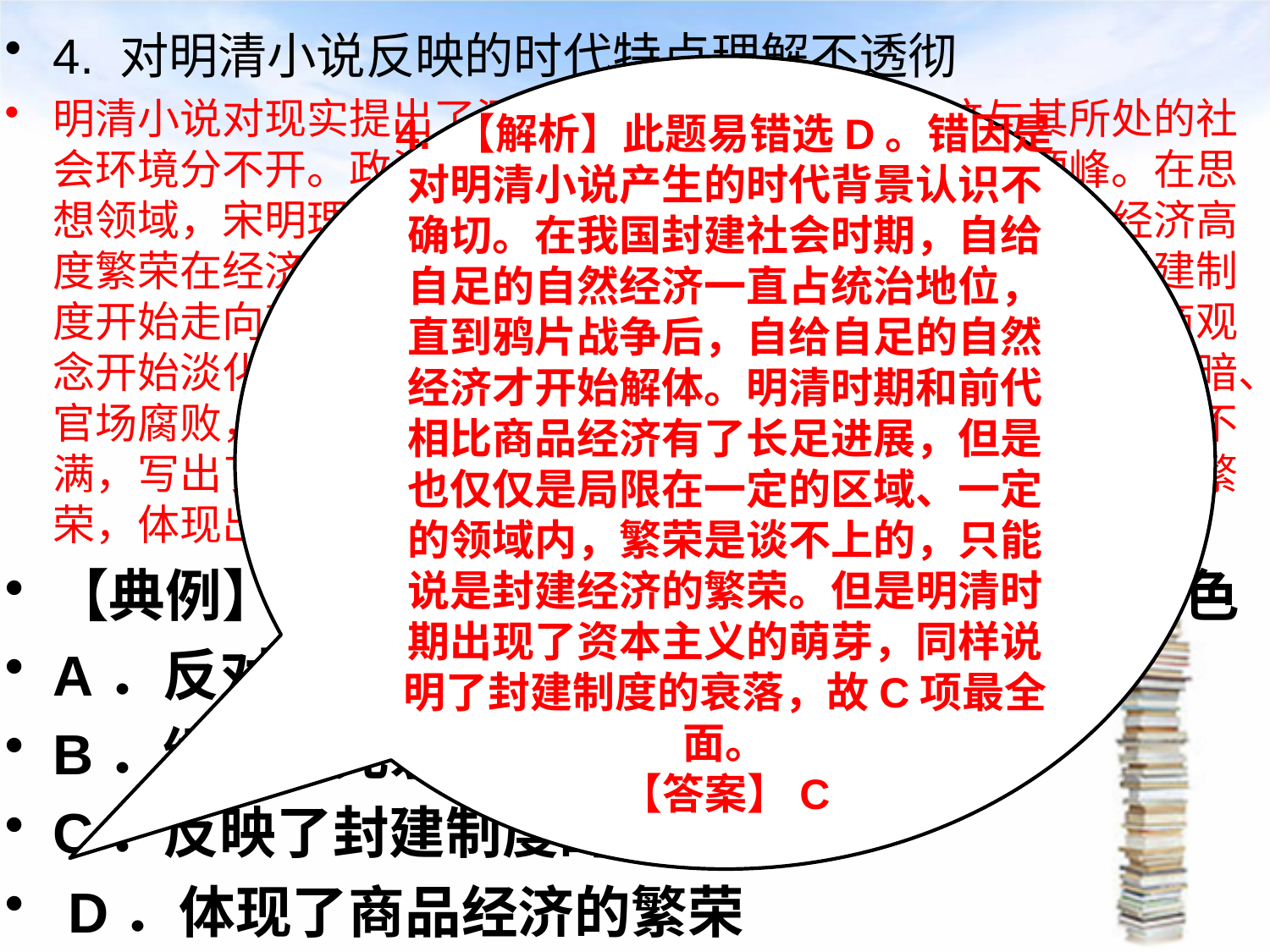

4. 对明清小说反映的时代特点理解不透彻
明清小说对现实提出了深刻的批判，其文学特色这与其所处的社会环境分不开。政治上君主专制进一步强化，达到了顶峰。在思想领域，宋明理学占统治地位，禁锢了人们的思想。封建经济高度繁荣在经济领域出现了新的经济因素即资本主义萌芽，封建制度开始走向衰落。社会上弥漫着拜金逐利的风气，传统的轻商观念开始淡化。明清社会繁荣的背后也蕴藏着深刻危机，政治黑暗、官场腐败，各种社会矛盾逐渐加深，一些文人对现实社会日益不满，写出了一批批判现实的力作。这一时期的小说达到了高度繁荣，体现出对封建制度的批判和叛逆特色。
【典例】明清时期的小说体现了怎样的时代特色
A．反对骈体、提倡散体
B．继承了元杂剧的传统
C．反映了封建制度的没落
 D．体现了商品经济的繁荣
#
4. 【解析】此题易错选D。错因是对明清小说产生的时代背景认识不确切。在我国封建社会时期，自给自足的自然经济一直占统治地位，直到鸦片战争后，自给自足的自然经济才开始解体。明清时期和前代相比商品经济有了长足进展，但是也仅仅是局限在一定的区域、一定的领域内，繁荣是谈不上的，只能说是封建经济的繁荣。但是明清时期出现了资本主义的萌芽，同样说明了封建制度的衰落，故C项最全面。
【答案】C